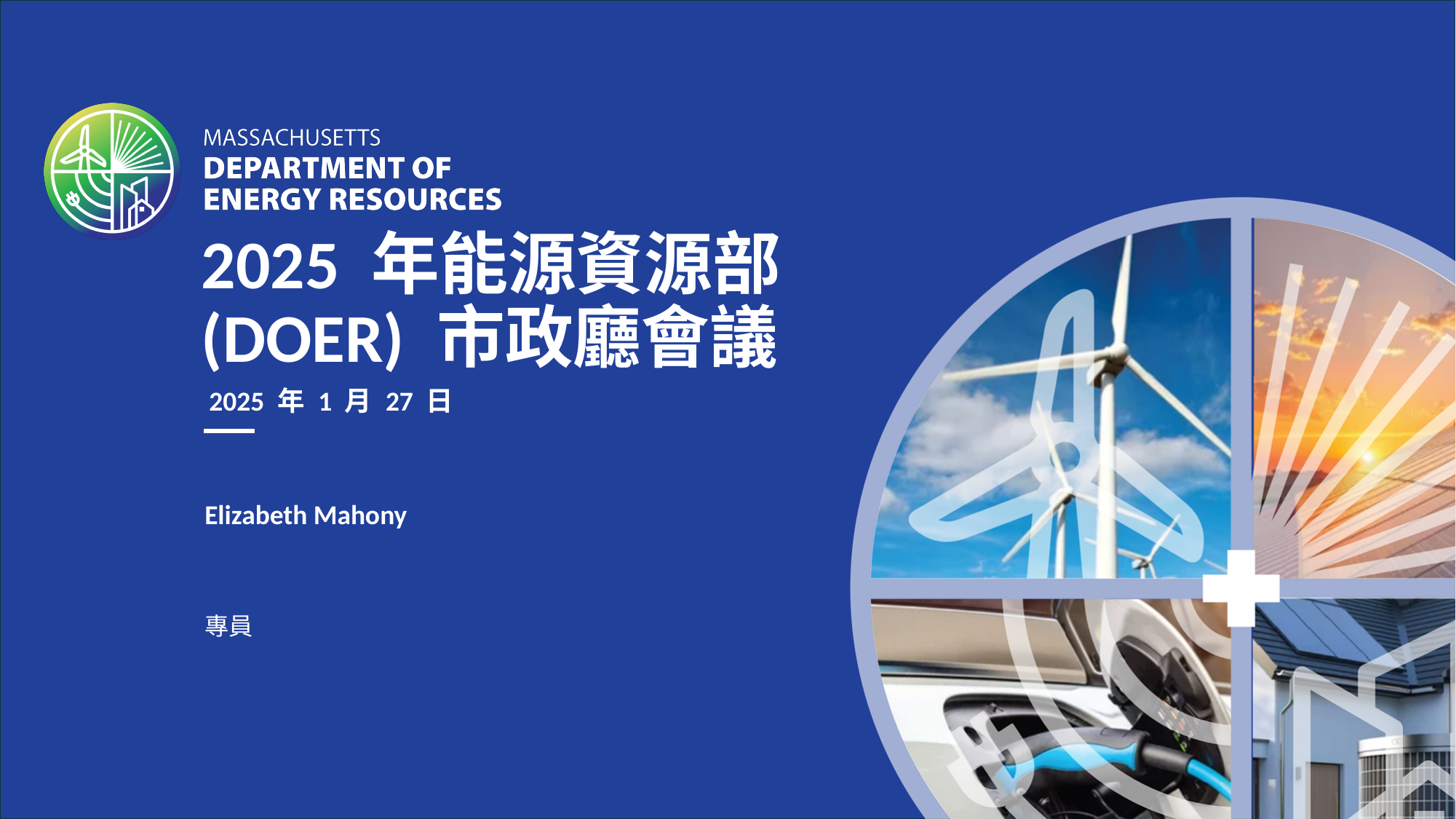

2025 年能源資源部 (DOER) 市政廳會議
2025 年 1 月 27 日
Elizabeth Mahony
專員